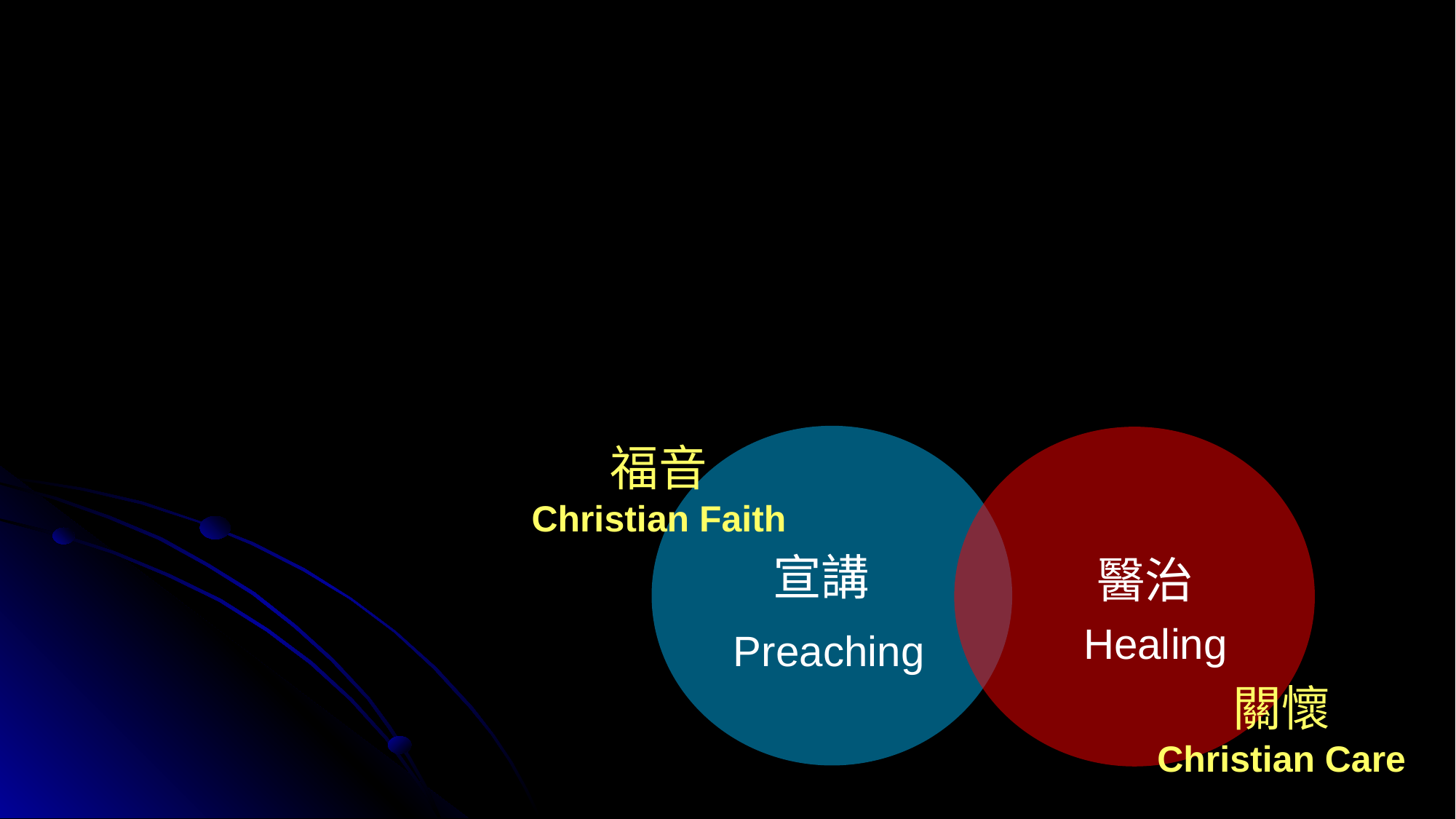

福音
Christian Faith
宣講
醫治
Healing
Preaching
關懷
Christian Care